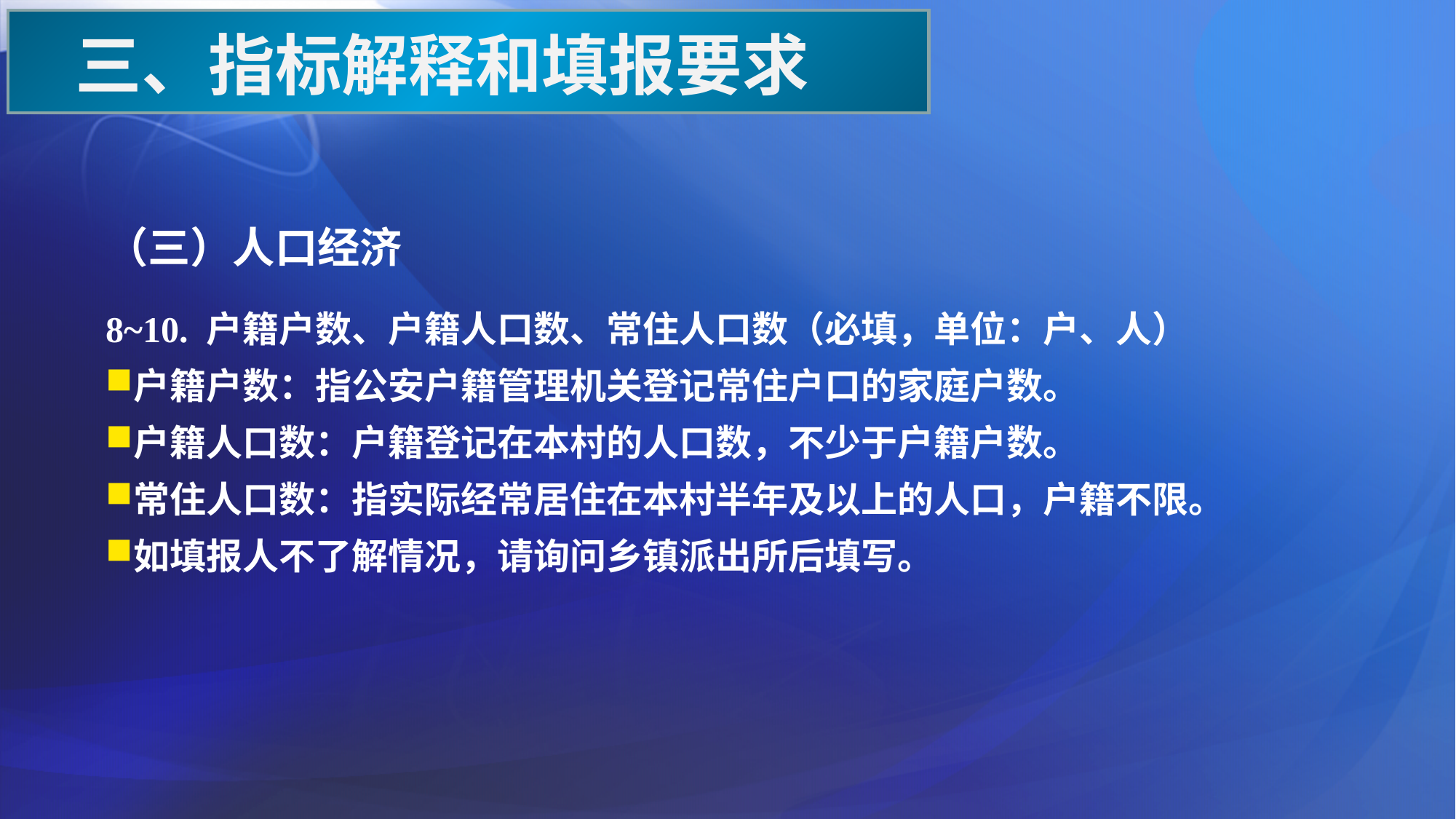

三、指标解释和填报要求
（三）人口经济

8~10. 户籍户数、户籍人口数、常住人口数（必填，单位：户、人）
户籍户数：指公安户籍管理机关登记常住户口的家庭户数。
户籍人口数：户籍登记在本村的人口数，不少于户籍户数。
常住人口数：指实际经常居住在本村半年及以上的人口，户籍不限。
如填报人不了解情况，请询问乡镇派出所后填写。